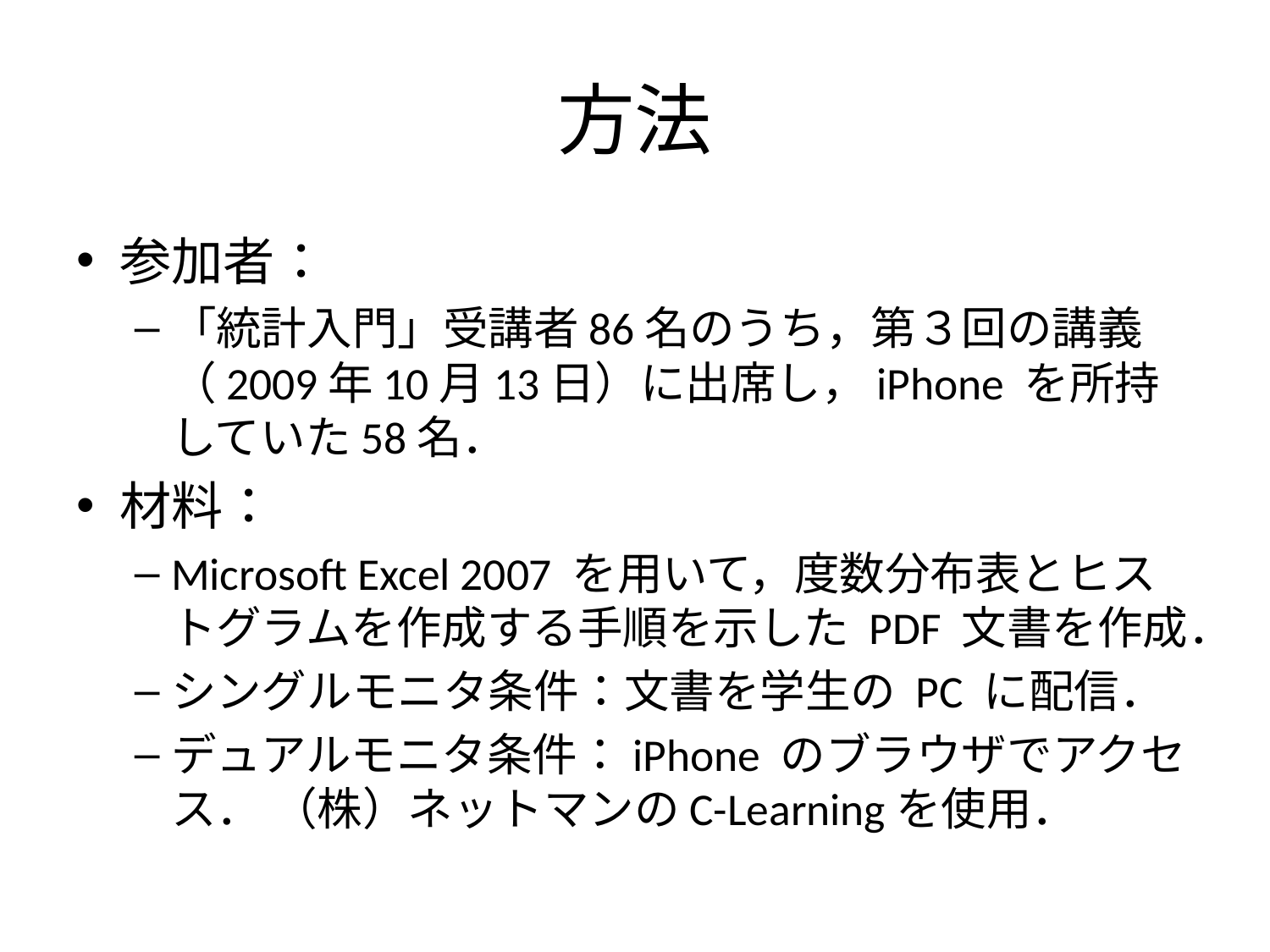

# 方法
参加者：
「統計入門」受講者86名のうち，第３回の講義（2009年10月13日）に出席し，iPhone を所持していた58名．
材料：
Microsoft Excel 2007 を用いて，度数分布表とヒストグラムを作成する手順を示した PDF 文書を作成．
シングルモニタ条件：文書を学生の PC に配信．
デュアルモニタ条件：iPhone のブラウザでアクセス． （株）ネットマンのC-Learningを使用．